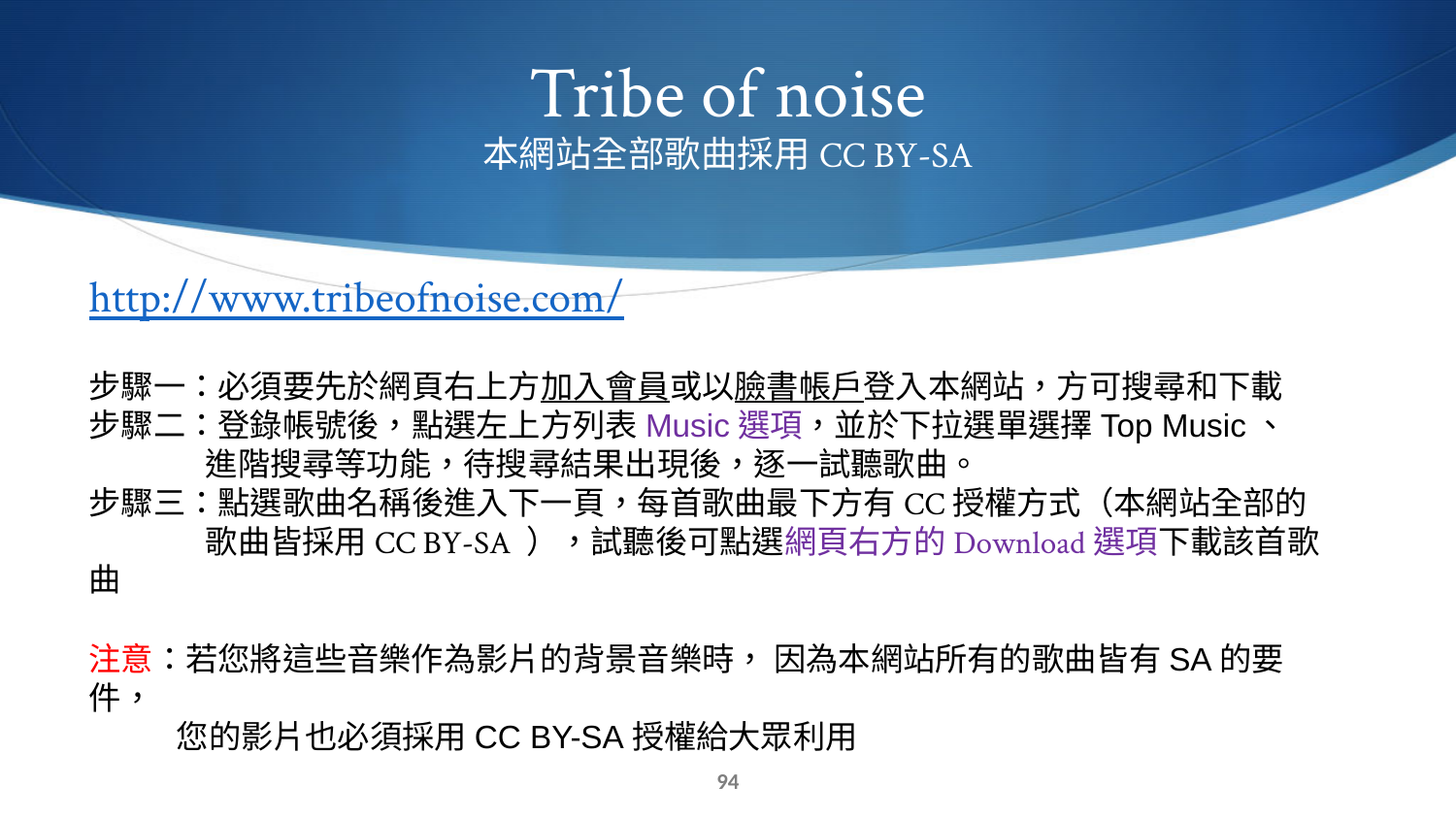

# Tribe of noise 本網站全部歌曲採用CC BY-SA
http://www.tribeofnoise.com/
步驟一：必須要先於網頁右上方加入會員或以臉書帳戶登入本網站，方可搜尋和下載
步驟二：登錄帳號後，點選左上方列表Music選項，並於下拉選單選擇Top Music、
                進階搜尋等功能，待搜尋結果出現後，逐一試聽歌曲。
步驟三：點選歌曲名稱後進入下一頁，每首歌曲最下方有CC授權方式（本網站全部的
                歌曲皆採用CC BY-SA ），試聽後可點選網頁右方的Download選項下載該首歌曲
注意：若您將這些音樂作為影片的背景音樂時， 因為本網站所有的歌曲皆有SA的要件，
            您的影片也必須採用CC BY-SA授權給大眾利用
94